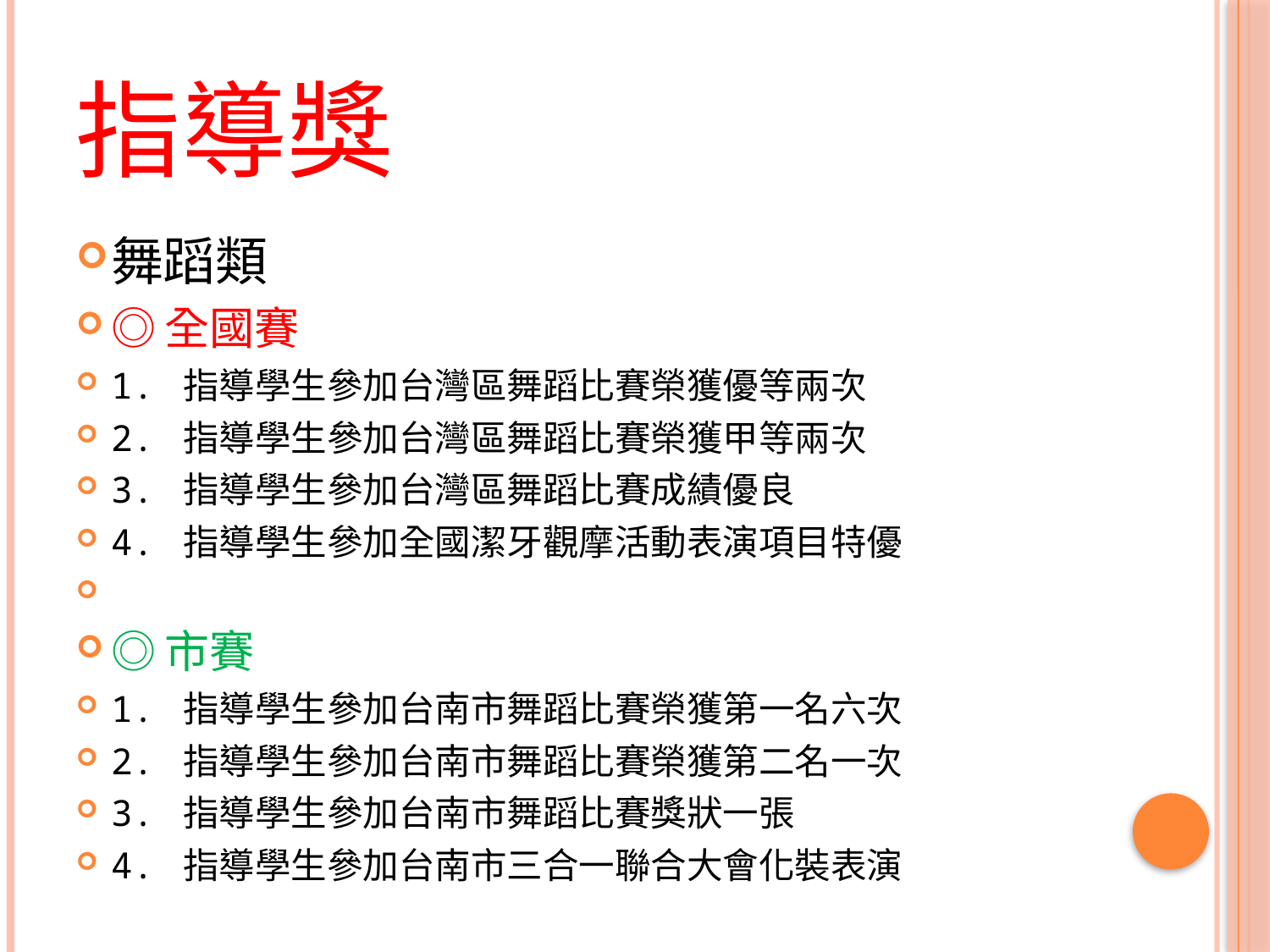

# 指導獎
舞蹈類
◎全國賽
1. 指導學生參加台灣區舞蹈比賽榮獲優等兩次
2. 指導學生參加台灣區舞蹈比賽榮獲甲等兩次
3. 指導學生參加台灣區舞蹈比賽成績優良
4. 指導學生參加全國潔牙觀摩活動表演項目特優

◎市賽
1. 指導學生參加台南市舞蹈比賽榮獲第一名六次
2. 指導學生參加台南市舞蹈比賽榮獲第二名一次
3. 指導學生參加台南市舞蹈比賽獎狀一張
4. 指導學生參加台南市三合一聯合大會化裝表演